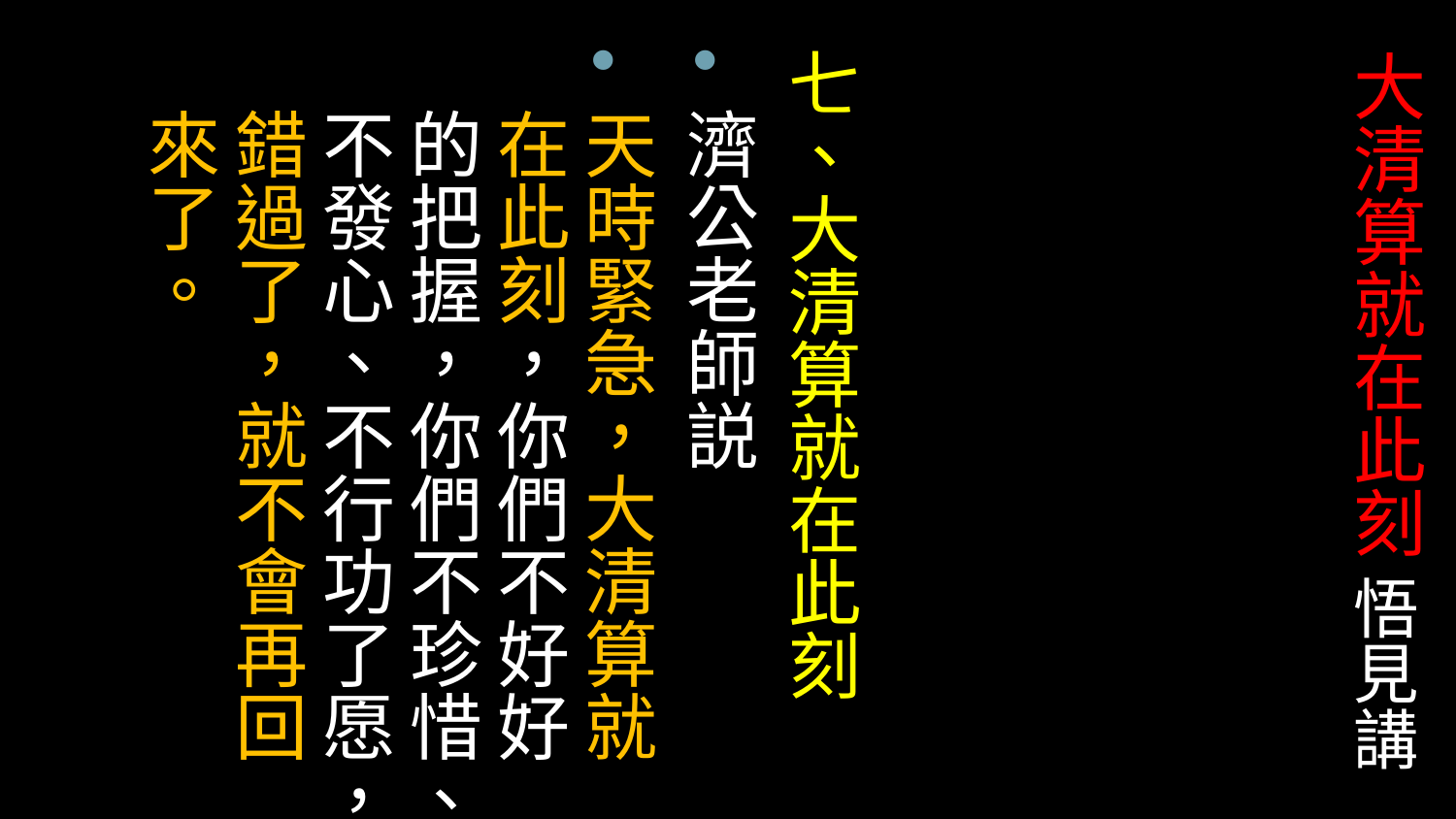

七、大清算就在此刻
濟公老師説
天時緊急，大清算就在此刻，你們不好好的把握，你們不珍惜、不發心、不行功了愿，錯過了，就不會再回來了。

# 大清算就在此刻 悟見講